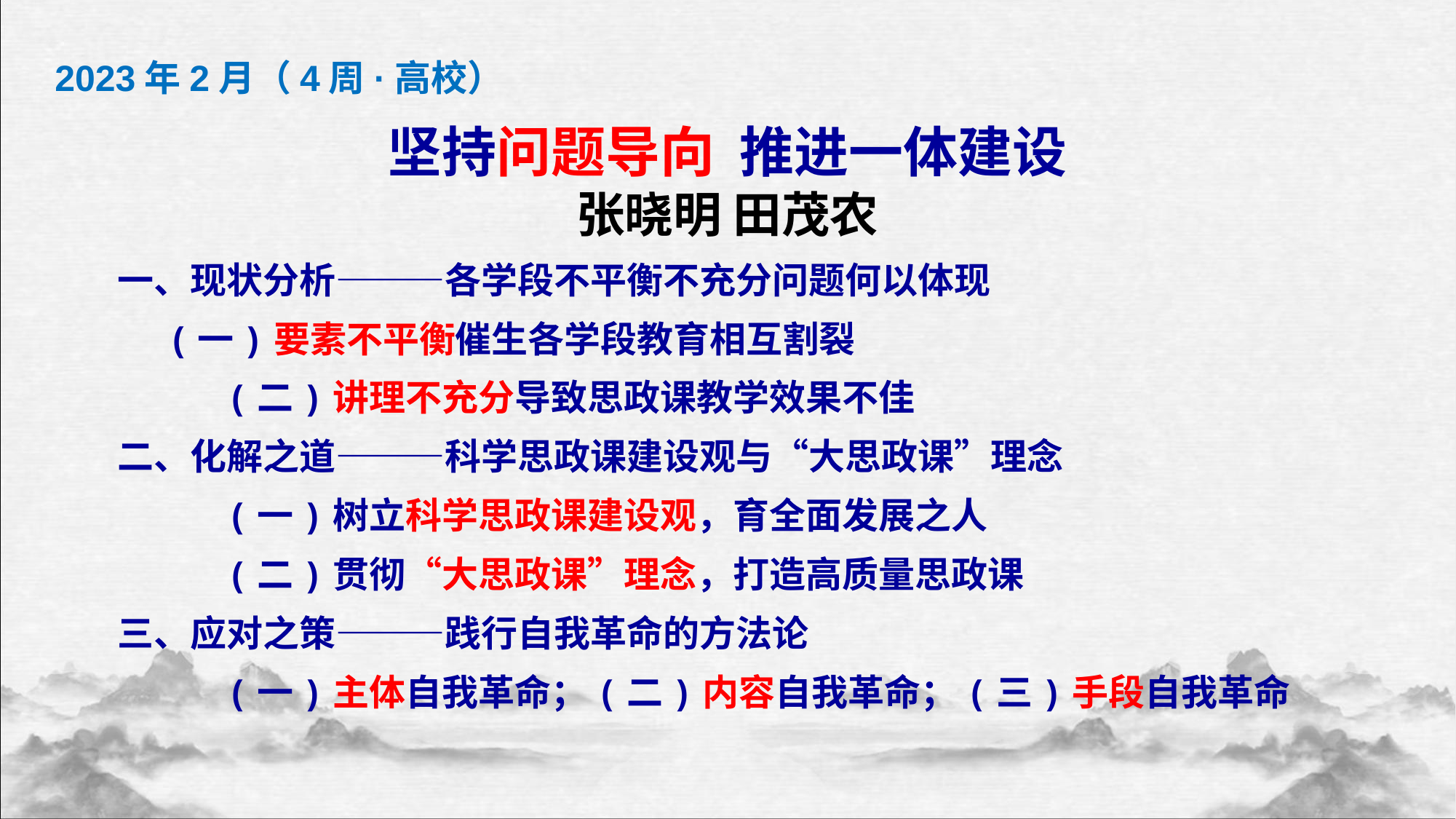

2023年2月（4周·高校）

坚持问题导向  推进一体建设
张晓明 田茂农
一、现状分析———各学段不平衡不充分问题何以体现
     (一)要素不平衡催生各学段教育相互割裂
     (二)讲理不充分导致思政课教学效果不佳
二、化解之道———科学思政课建设观与“大思政课”理念
     (一)树立科学思政课建设观，育全面发展之人
     (二)贯彻“大思政课”理念，打造高质量思政课
三、应对之策———践行自我革命的方法论
     (一)主体自我革命；(二)内容自我革命；(三)手段自我革命